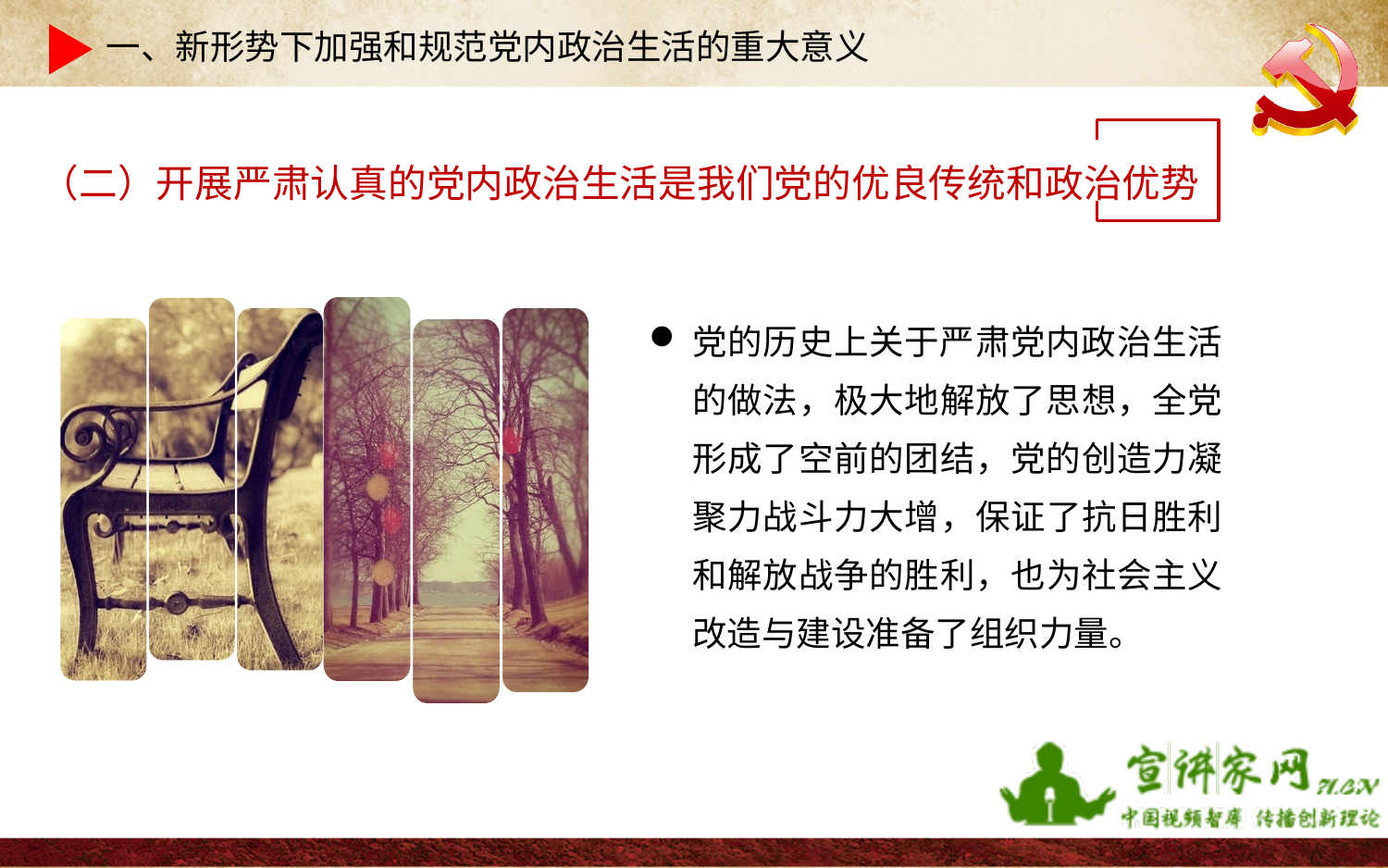

一、新形势下加强和规范党内政治生活的重大意义

（二）开展严肃认真的党内政治生活是我们党的优良传统和政治优势
党的历史上关于严肃党内政治生活的做法，极大地解放了思想，全党形成了空前的团结，党的创造力凝聚力战斗力大增，保证了抗日胜利和解放战争的胜利，也为社会主义改造与建设准备了组织力量。